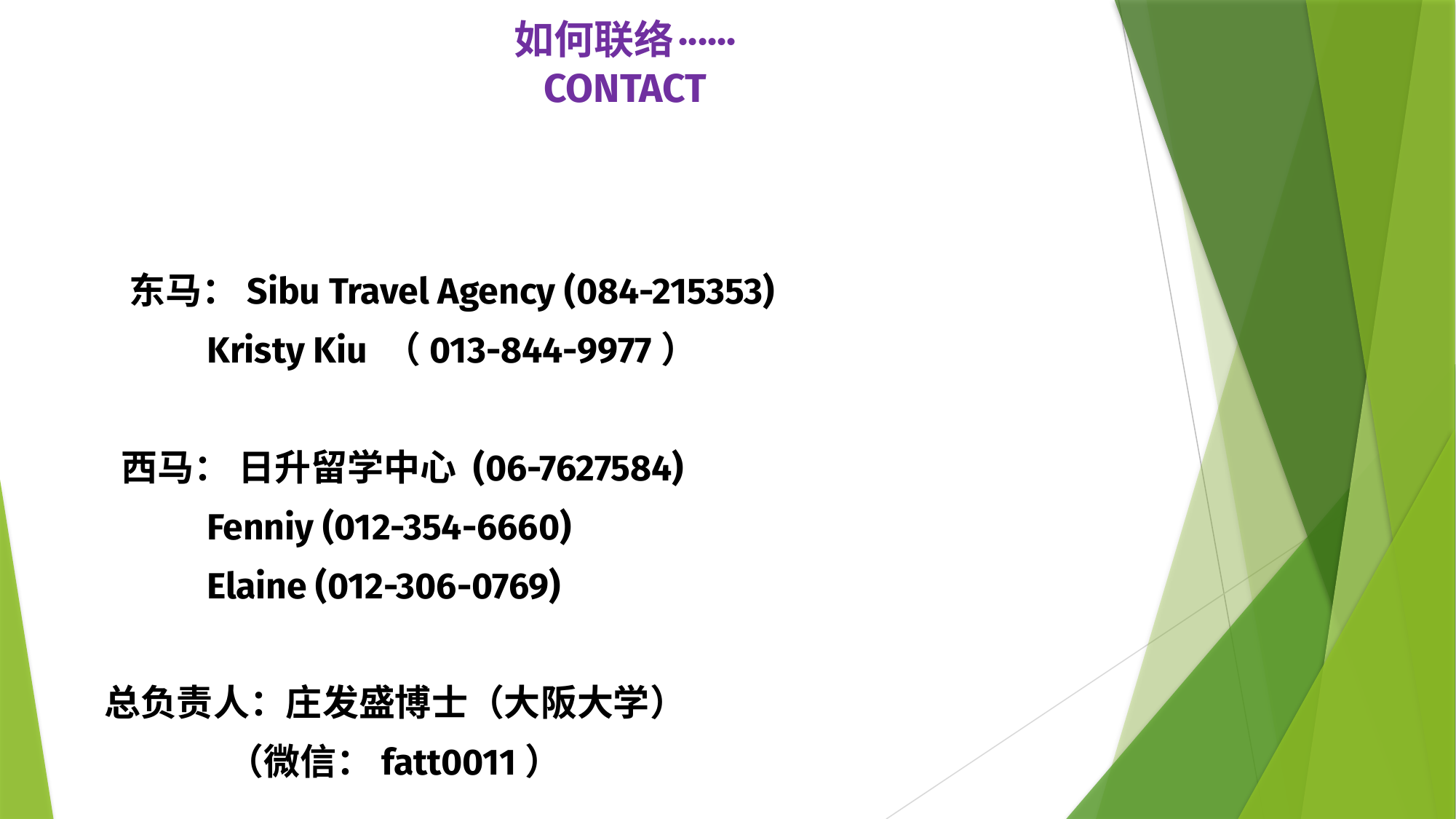

# 如何联络······ CONTACT
  东马：Sibu Travel Agency (084-215353)
            Kristy Kiu （013-844-9977）

 西马： 日升留学中心 (06-7627584)
            Fenniy (012-354-6660)
            Elaine (012-306-0769)

总负责人：庄发盛博士（大阪大学）
              （微信：fatt0011）